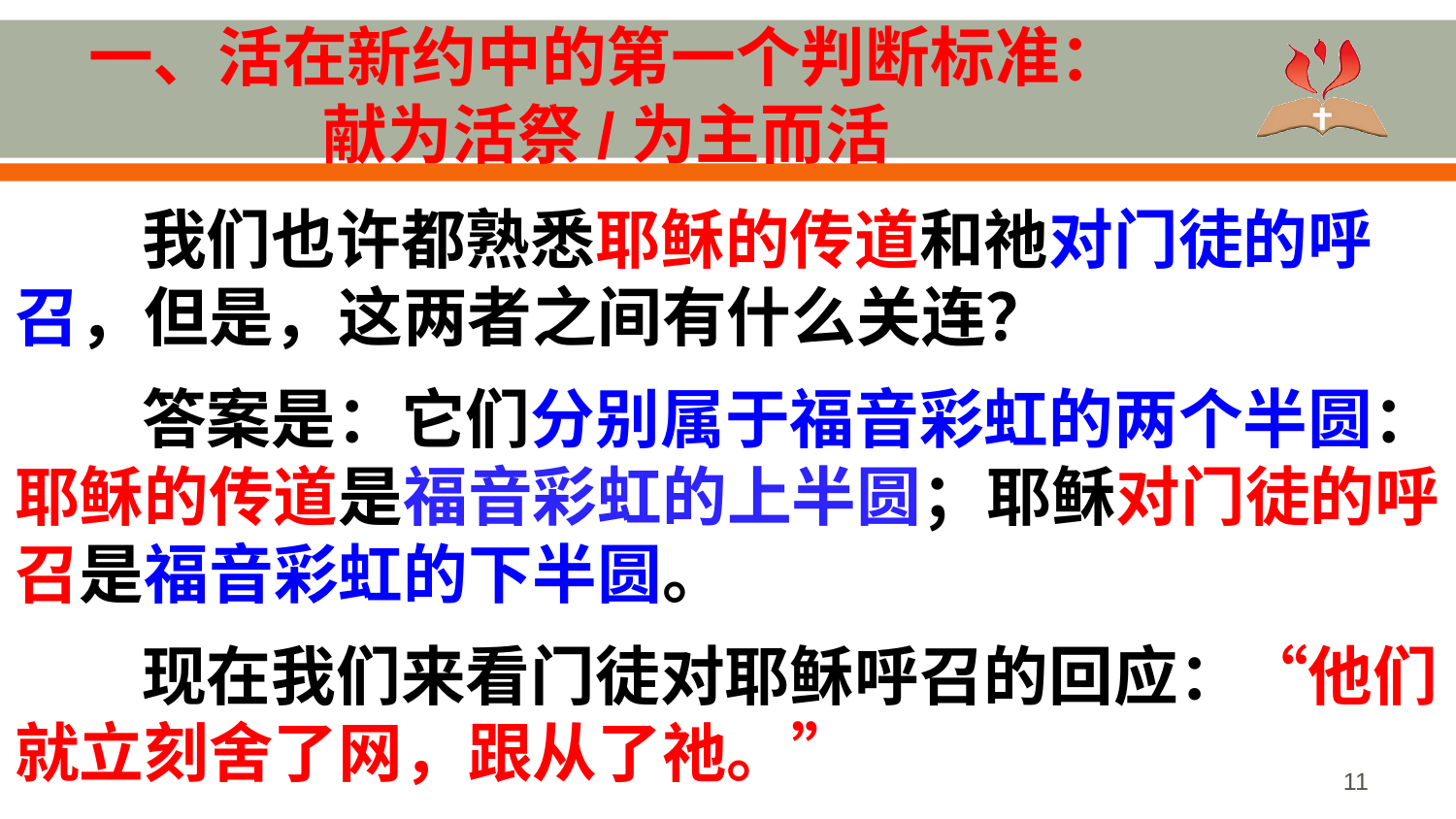

# 一、活在新约中的第一个判断标准： 献为活祭/为主而活
我们也许都熟悉耶稣的传道和祂对门徒的呼召，但是，这两者之间有什么关连？
答案是：它们分别属于福音彩虹的两个半圆：耶稣的传道是福音彩虹的上半圆；耶稣对门徒的呼召是福音彩虹的下半圆。
现在我们来看门徒对耶稣呼召的回应：“他们就立刻舍了网，跟从了祂。”

11